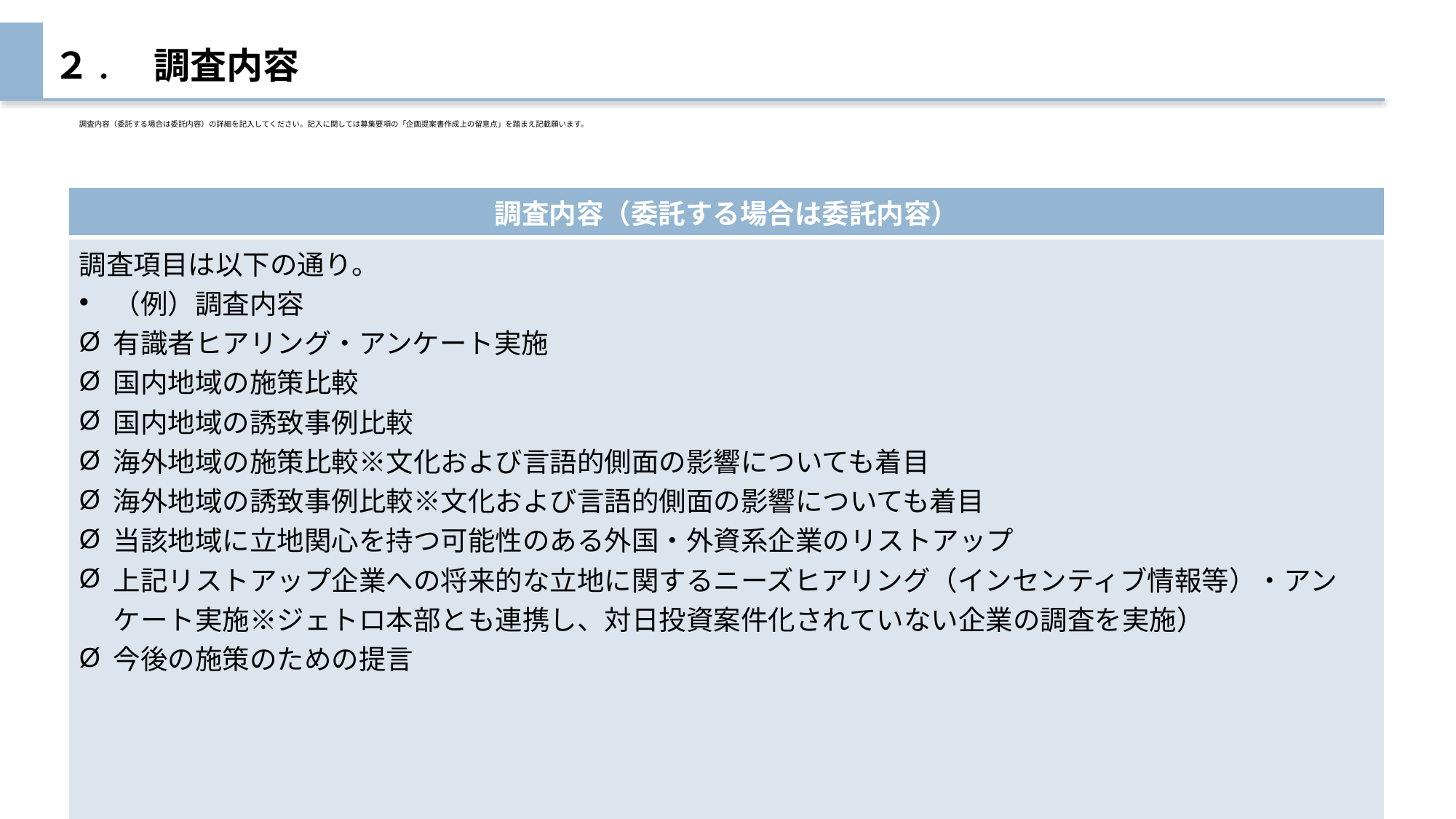

# ２.　調査内容
調査内容（委託する場合は委託内容）の詳細を記入してください。記入に関しては募集要項の「企画提案書作成上の留意点」を踏まえ記載願います。

| 調査内容（委託する場合は委託内容） |
| --- |
| 調査項目は以下の通り。 （例）調査内容 有識者ヒアリング・アンケート実施 国内地域の施策比較 国内地域の誘致事例比較 海外地域の施策比較※文化および言語的側面の影響についても着目 海外地域の誘致事例比較※文化および言語的側面の影響についても着目 当該地域に立地関心を持つ可能性のある外国・外資系企業のリストアップ 上記リストアップ企業への将来的な立地に関するニーズヒアリング（インセンティブ情報等）・アンケート実施※ジェトロ本部とも連携し、対日投資案件化されていない企業の調査を実施） 今後の施策のための提言 |